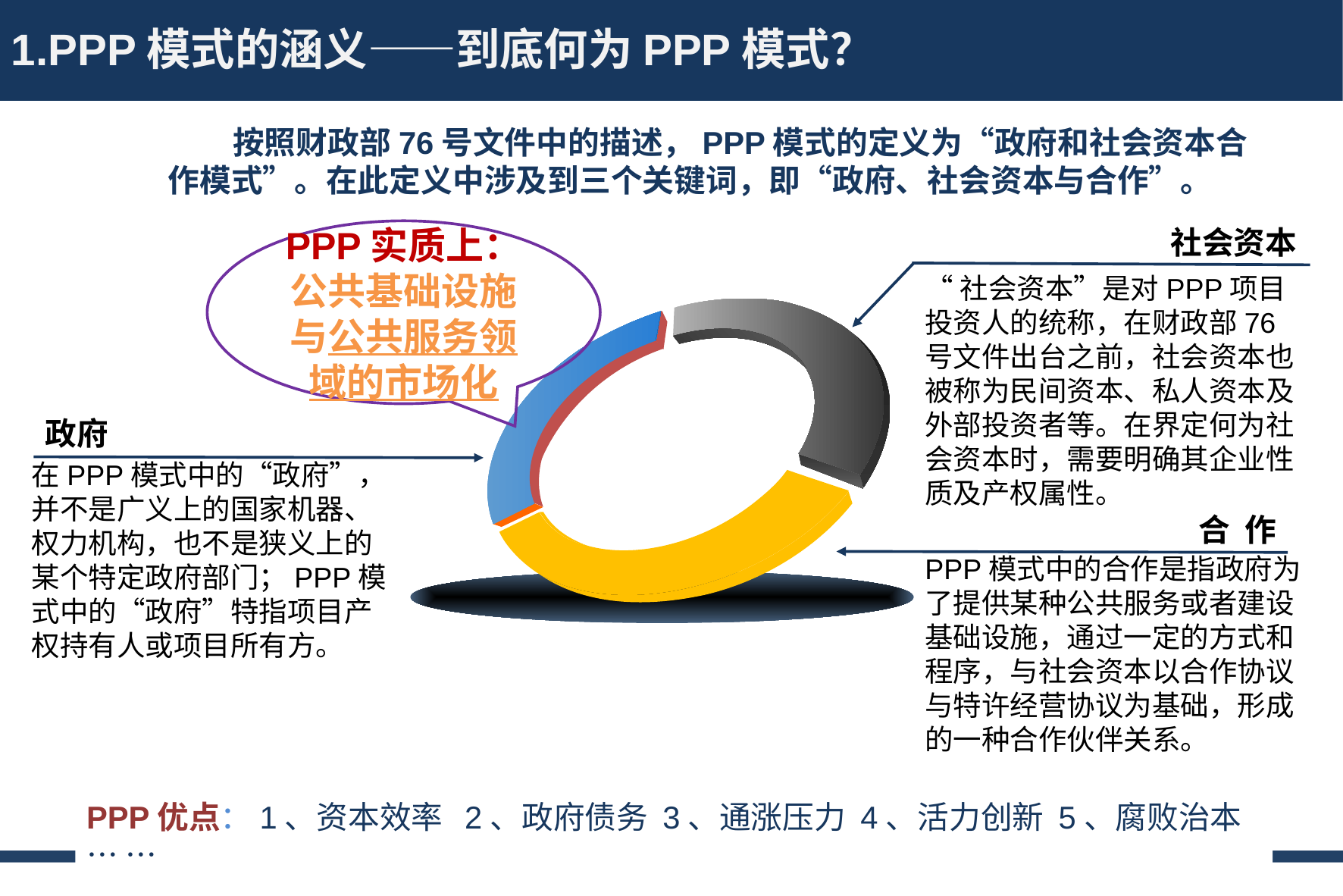

1.PPP模式的涵义——到底何为PPP模式？
        按照财政部76号文件中的描述，PPP模式的定义为“政府和社会资本合作模式”。在此定义中涉及到三个关键词，即“政府、社会资本与合作”。
社会资本

“社会资本”是对PPP项目投资人的统称，在财政部76号文件出台之前，社会资本也被称为民间资本、私人资本及外部投资者等。在界定何为社会资本时，需要明确其企业性质及产权属性。

政府
在PPP模式中的“政府”，并不是广义上的国家机器、权力机构，也不是狭义上的某个特定政府部门；PPP模式中的“政府”特指项目产权持有人或项目所有方。

合  作
PPP模式中的合作是指政府为了提供某种公共服务或者建设基础设施，通过一定的方式和程序，与社会资本以合作协议与特许经营协议为基础，形成的一种合作伙伴关系。

PPP实质上：公共基础设施与公共服务领域的市场化

PPP优点：1、资本效率  2、政府债务 3、通涨压力 4、活力创新 5、腐败治本… …
8